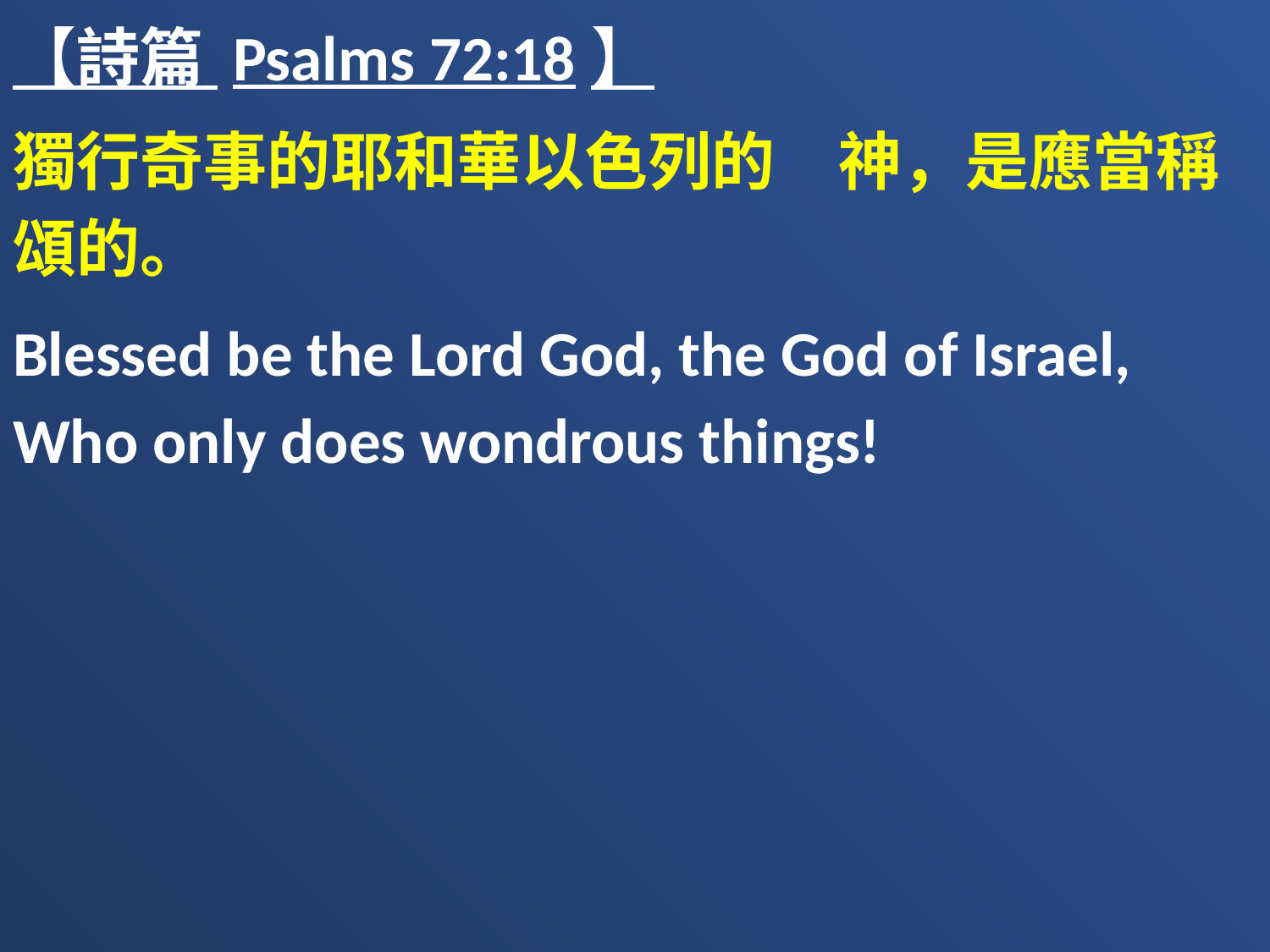

【詩篇 Psalms 72:18】
獨行奇事的耶和華以色列的　神，是應當稱頌的。
Blessed be the Lord God, the God of Israel, Who only does wondrous things!